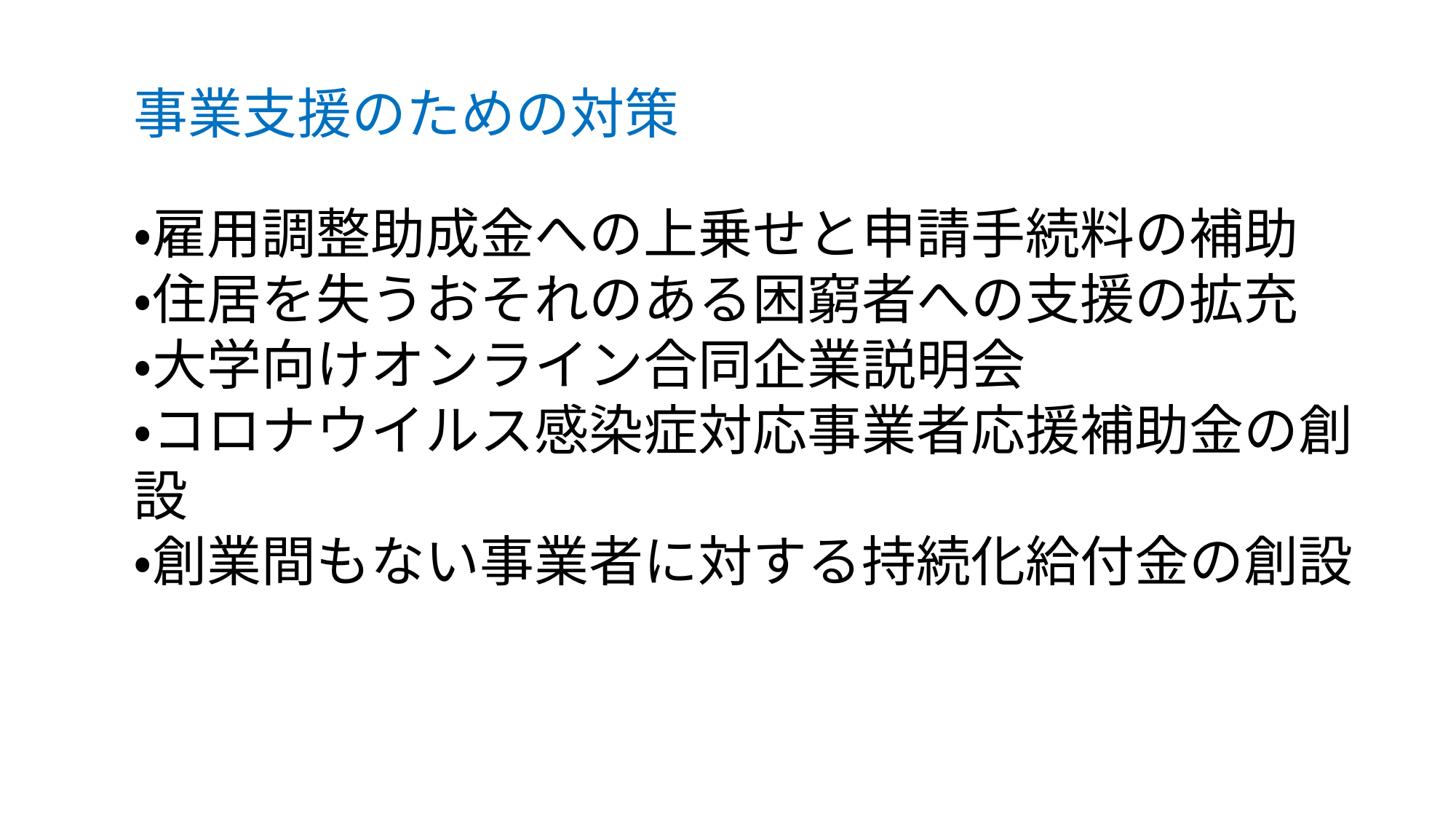

事業支援のための対策
・雇用調整助成金への上乗せと申請手続料の補助
・住居を失うおそれのある困窮者への支援の拡充
・大学向けオンライン合同企業説明会
・コロナウイルス感染症対応事業者応援補助金の創設
・創業間もない事業者に対する持続化給付金の創設